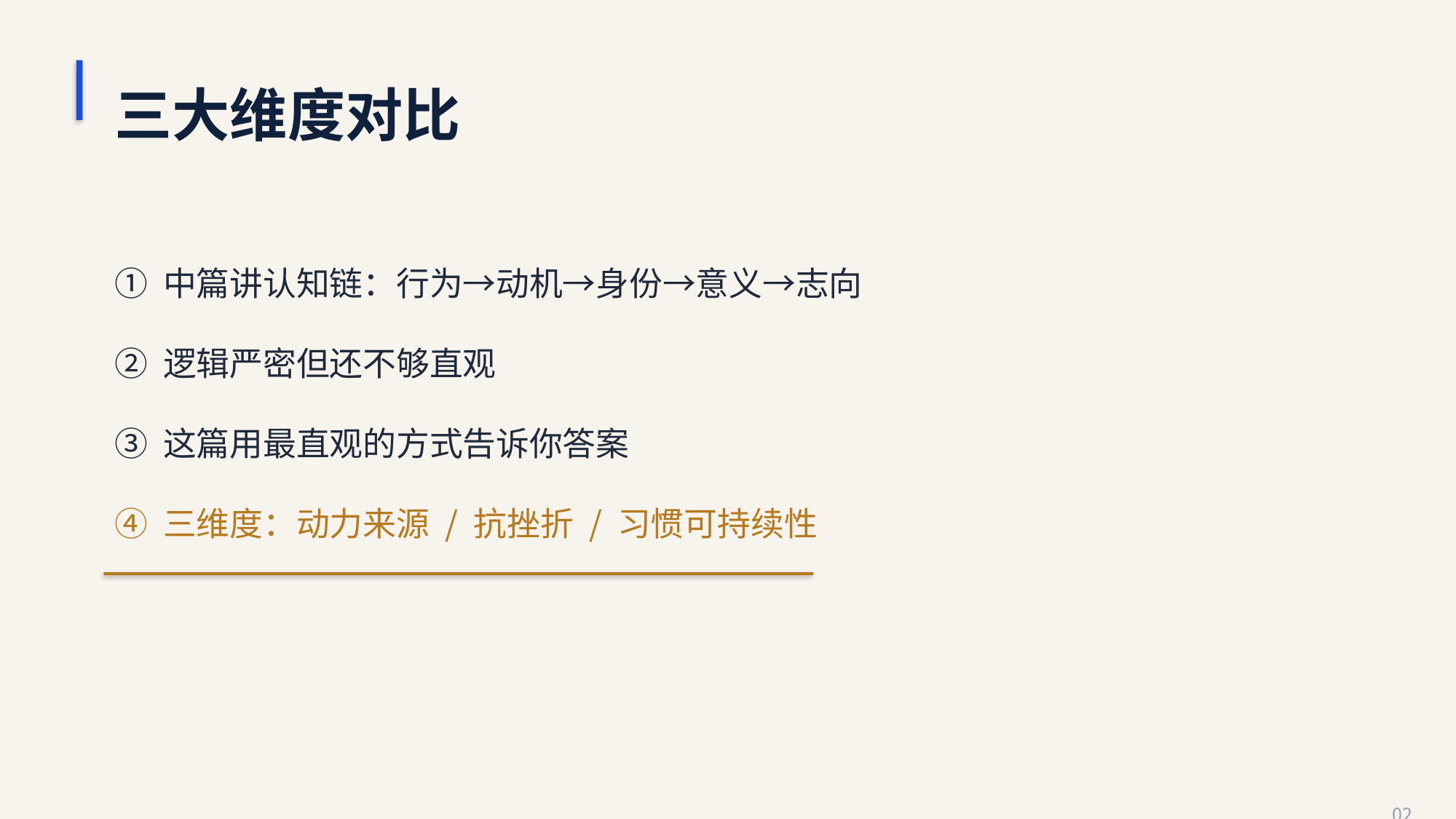

三大维度对比
① 中篇讲认知链：行为→动机→身份→意义→志向
② 逻辑严密但还不够直观
③ 这篇用最直观的方式告诉你答案
④ 三维度：动力来源 / 抗挫折 / 习惯可持续性

02